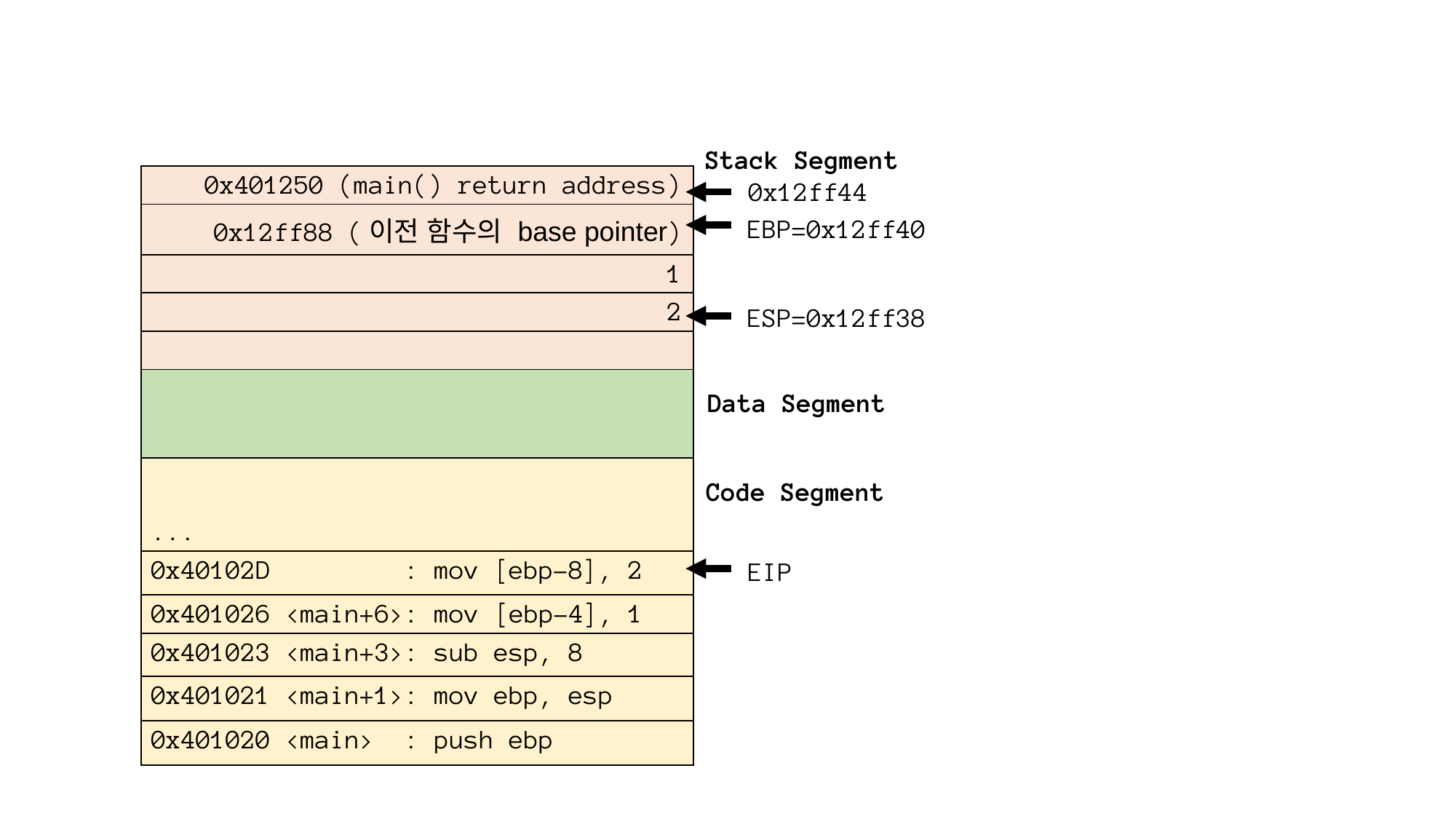

Stack Segment
| 0x401250 (main() return address) |
| --- |
| 0x12ff88 (이전 함수의 base pointer) |
| 1 |
| 2 |
|  |
|  |
| ... |
| 0x40102D : mov [ebp-8], 2 |
| 0x401026 <main+6>: mov [ebp-4], 1 |
| 0x401023 <main+3>: sub esp, 8 |
| 0x401021 <main+1>: mov ebp, esp |
| 0x401020 <main> : push ebp |
0x12ff44
EBP=0x12ff40
ESP=0x12ff38
Data Segment
Code Segment
EIP